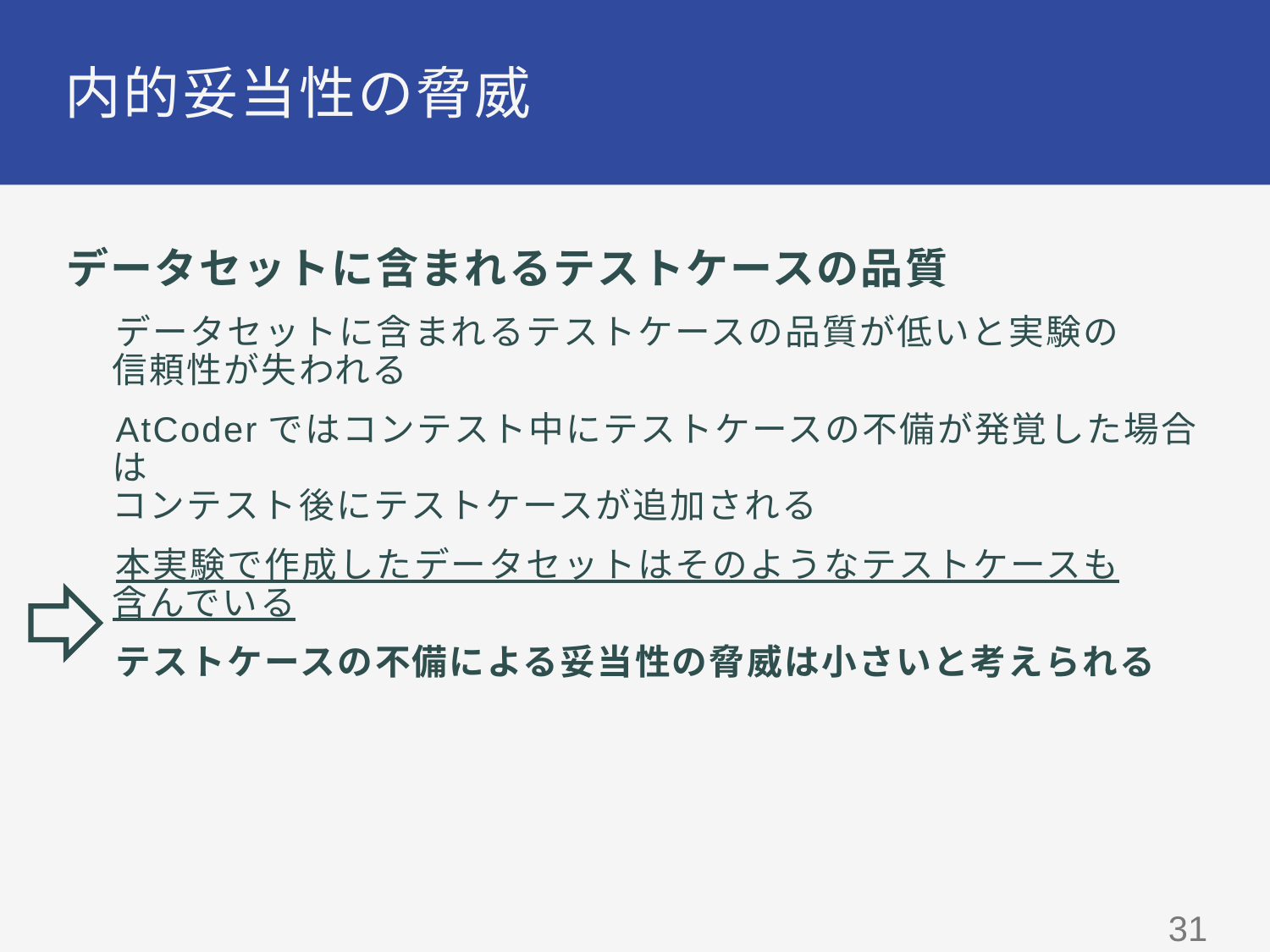

# 内的妥当性の脅威
データセットに含まれるテストケースの品質
データセットに含まれるテストケースの品質が低いと実験の
信頼性が失われる
AtCoderではコンテスト中にテストケースの不備が発覚した場合は
コンテスト後にテストケースが追加される
本実験で作成したデータセットはそのようなテストケースも
含んでいる
テストケースの不備による妥当性の脅威は小さいと考えられる

31